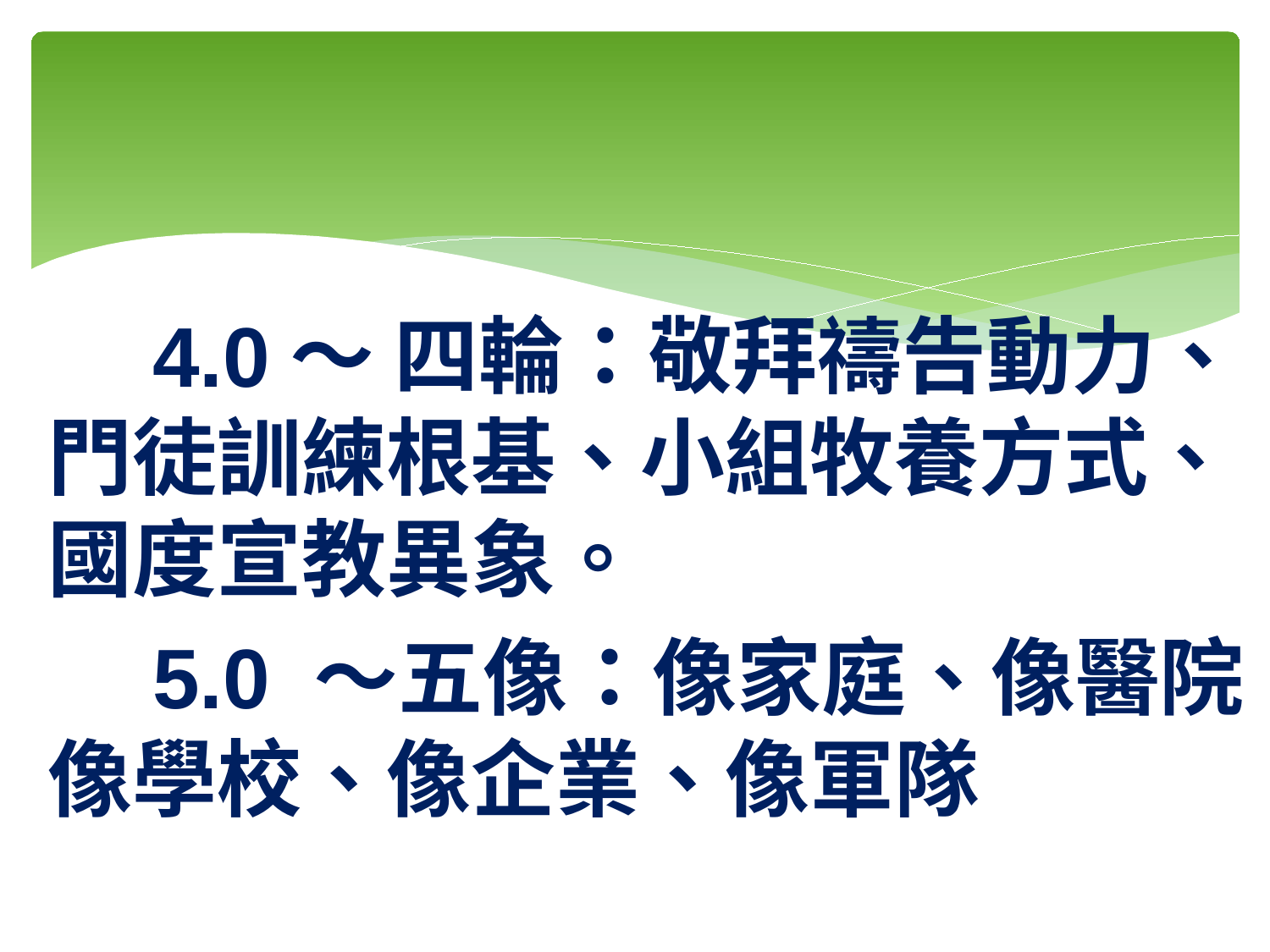

#
　4.0～ 四輪：敬拜禱告動力、門徒訓練根基、小組牧養方式、國度宣教異象。
　5.0 ～五像：像家庭、像醫院、像學校、像企業、像軍隊